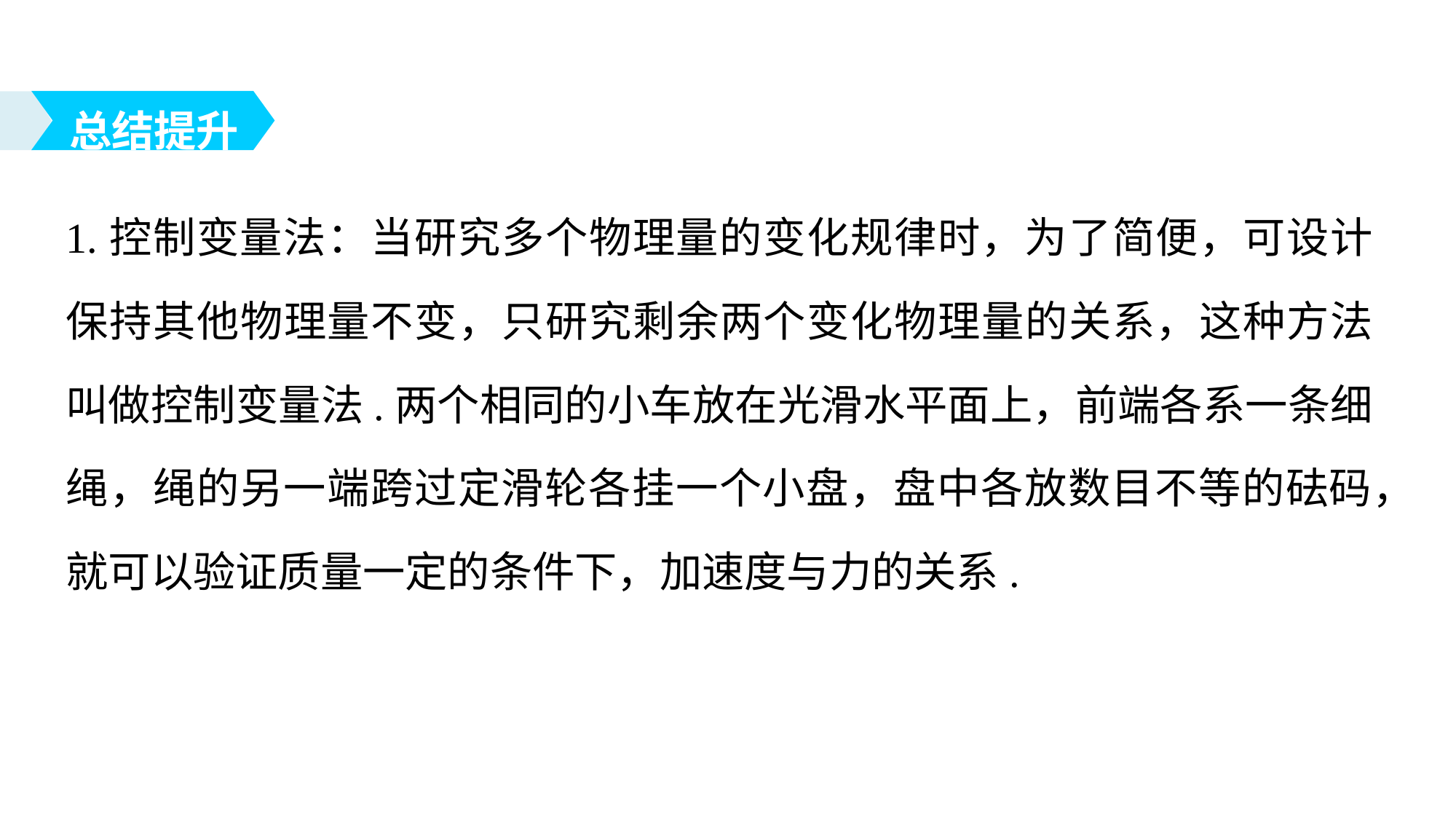

总结提升

1.控制变量法：当研究多个物理量的变化规律时，为了简便，可设计保持其他物理量不变，只研究剩余两个变化物理量的关系，这种方法叫做控制变量法.两个相同的小车放在光滑水平面上，前端各系一条细绳，绳的另一端跨过定滑轮各挂一个小盘，盘中各放数目不等的砝码，就可以验证质量一定的条件下，加速度与力的关系.